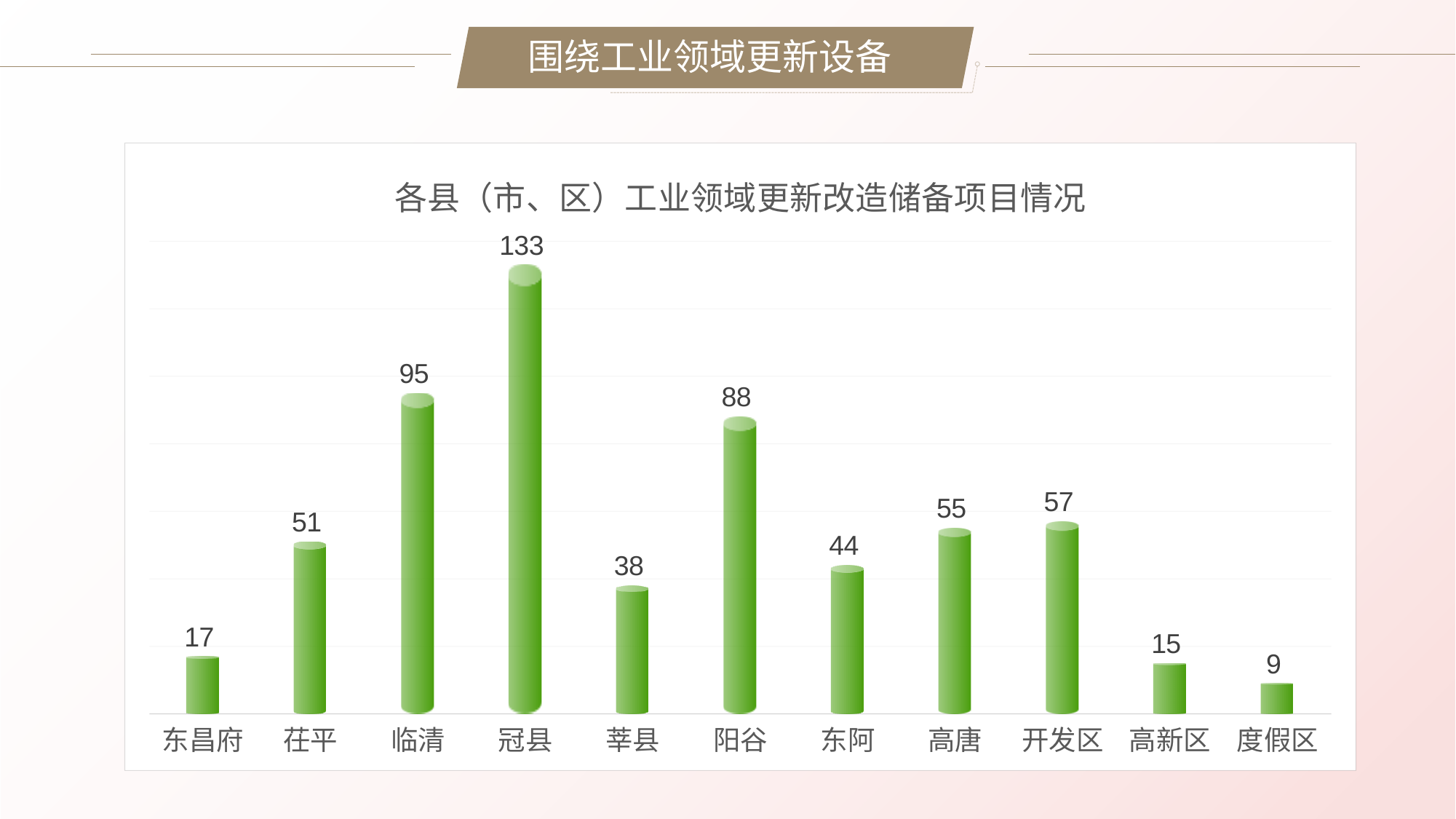

围绕工业领域更新设备

### Chart: 各县（市、区）工业领域更新改造储备项目情况

| Category | 服务业增加值 |
|---|---|
| 东昌府 | 17.0 |
| 茌平 | 51.0 |
| 临清 | 95.0 |
| 冠县 | 133.0 |
| 莘县 | 38.0 |
| 阳谷 | 88.0 |
| 东阿 | 44.0 |
| 高唐 | 55.0 |
| 开发区 | 57.0 |
| 高新区 | 15.0 |
| 度假区 | 9.0 |
| 县（市、区） | 工业领域更新改造储备项目个数 |
| --- | --- |
| 东昌府区 | 17 |
| 茌平区 | 51 |
| 临清市 | 95 |
| 冠县 | 133 |
| 莘县 | 38 |
| 阳谷县 | 88 |
| 东阿县 | 44 |
| 高唐县 | 55 |
| 开发区 | 57 |
| 高新区 | 15 |
| 度假区 | 9 |
| 总计 | 609 |